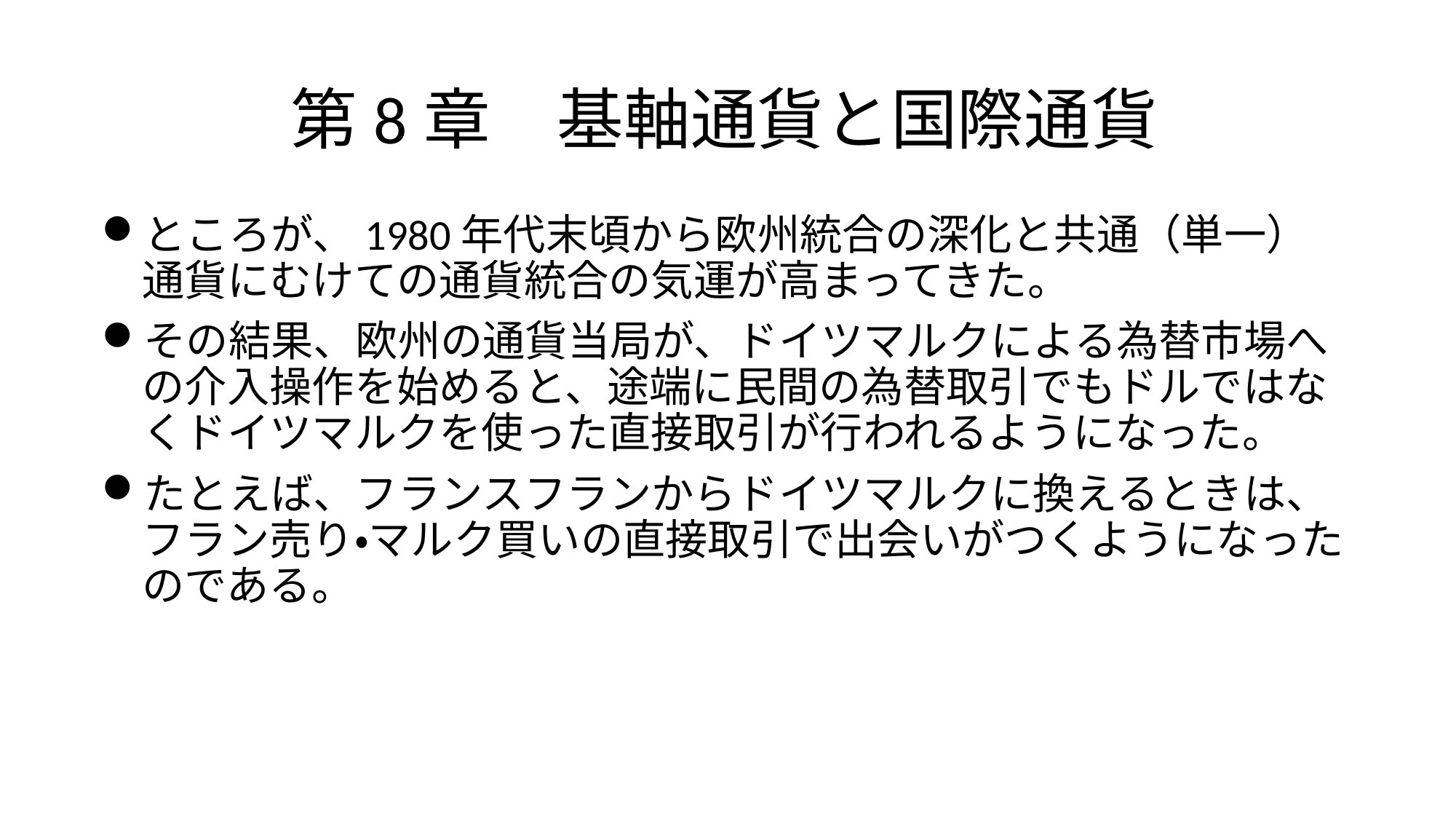

# 第8章　基軸通貨と国際通貨
ところが、1980年代末頃から欧州統合の深化と共通（単一）通貨にむけての通貨統合の気運が高まってきた。
その結果、欧州の通貨当局が、ドイツマルクによる為替市場への介入操作を始めると、途端に民間の為替取引でもドルではなくドイツマルクを使った直接取引が行われるようになった。
たとえば、フランスフランからドイツマルクに換えるときは、フラン売り・マルク買いの直接取引で出会いがつくようになったのである。